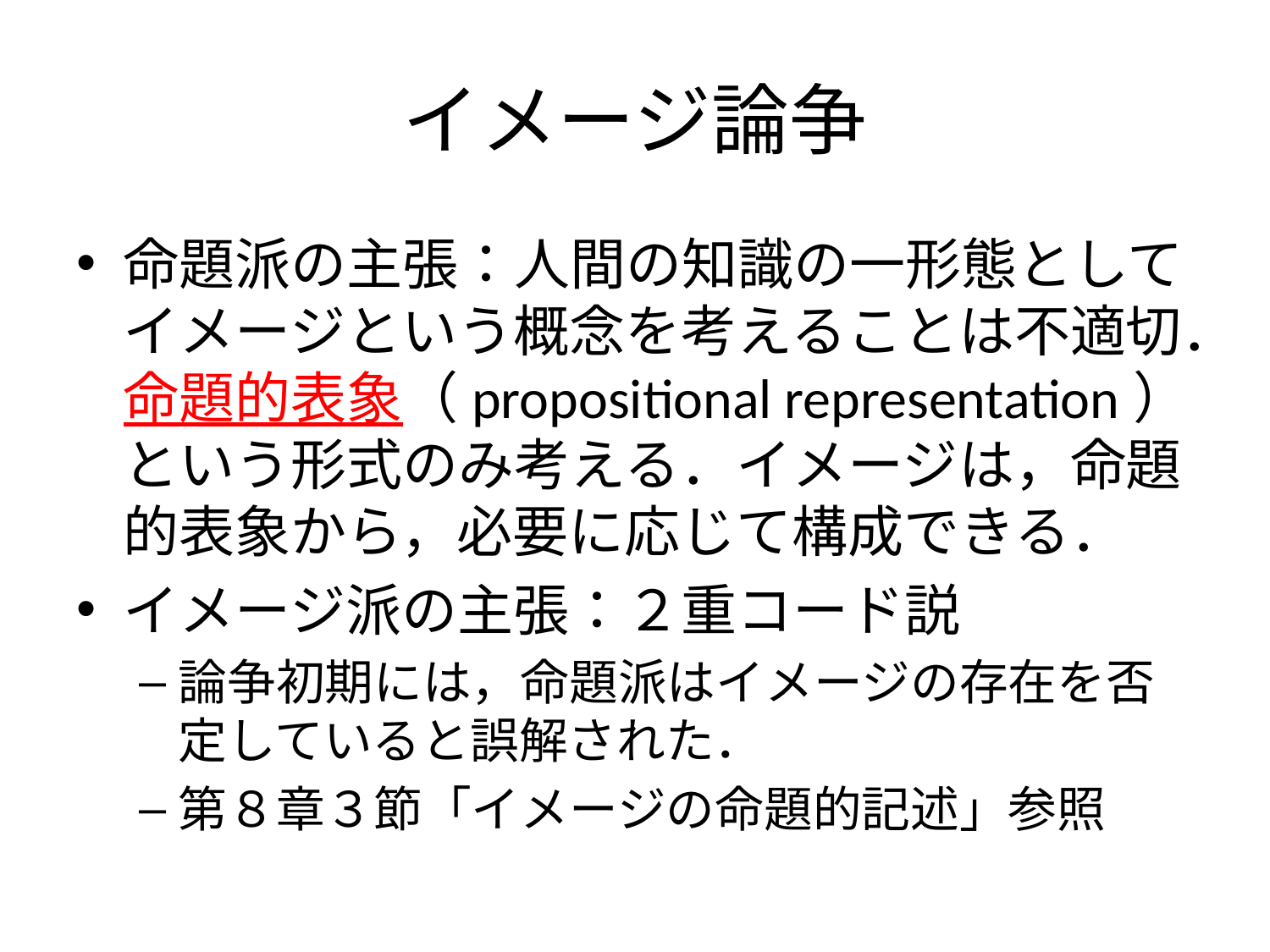

# イメージ論争
命題派の主張：人間の知識の一形態としてイメージという概念を考えることは不適切．命題的表象（propositional representation）という形式のみ考える．イメージは，命題的表象から，必要に応じて構成できる．
イメージ派の主張：２重コード説
論争初期には，命題派はイメージの存在を否定していると誤解された．
第８章３節「イメージの命題的記述」参照